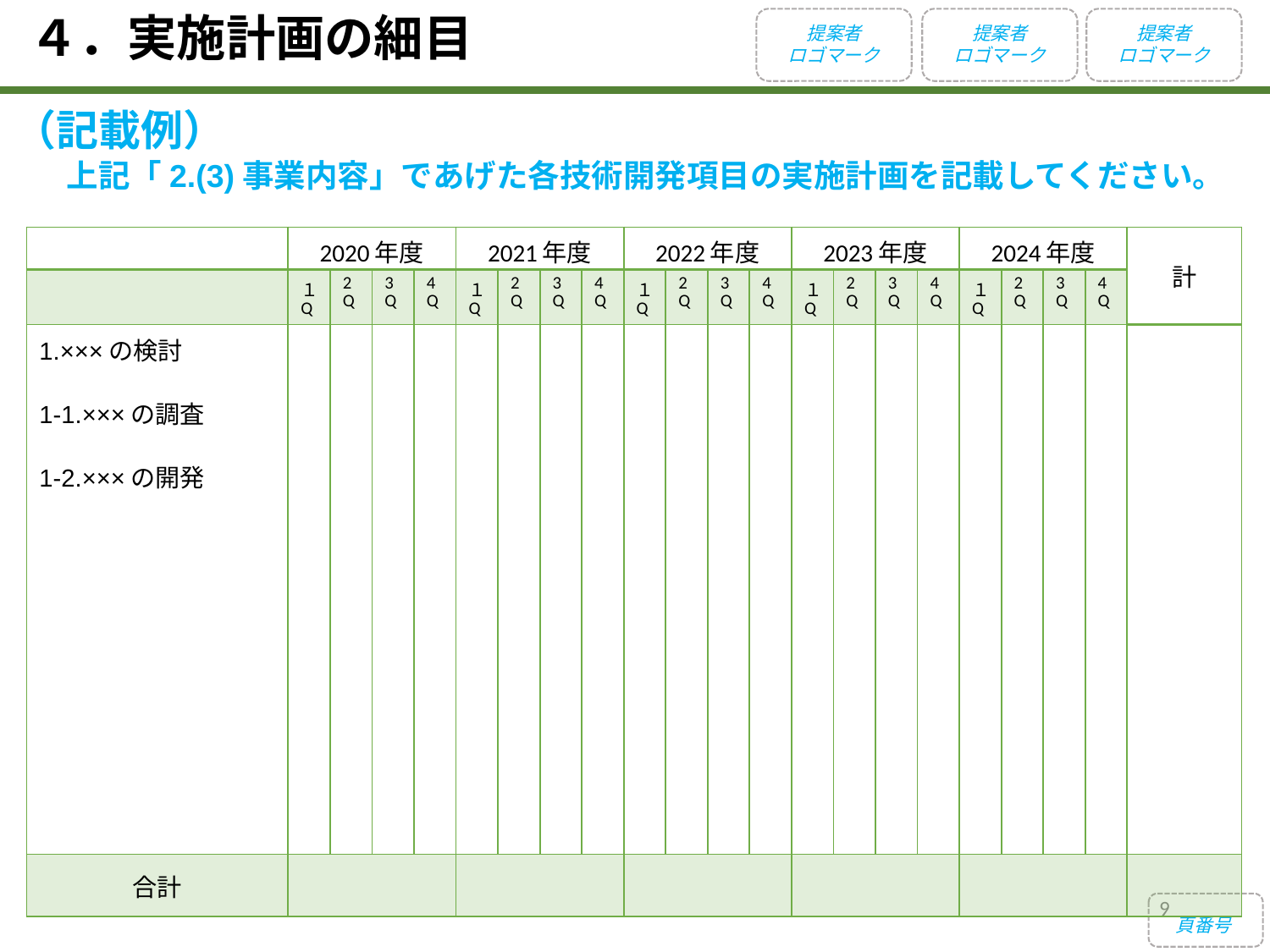

４．実施計画の細目

提案者
ロゴマーク
提案者
ロゴマーク
提案者
ロゴマーク
（記載例）
上記「2.(3)事業内容」であげた各技術開発項目の実施計画を記載してください。
|  | 2020年度 |  |  |  | 2021年度 |  |  |  | 2022年度 |  |  |  | 2023年度 |  |  |  | 2024年度 |  |  |  | 計 |
| --- | --- | --- | --- | --- | --- | --- | --- | --- | --- | --- | --- | --- | --- | --- | --- | --- | --- | --- | --- | --- | --- |
|  | １Q | 2Q | 3Q | 4Q | １Q | 2Q | 3Q | 4Q | １Q | 2Q | 3Q | 4Q | １Q | 2Q | 3Q | 4Q | １Q | 2Q | 3Q | 4Q |  |
| 1.×××の検討 1-1.×××の調査 1-2.×××の開発 |  |  |  |  |  |  |  |  |  |  |  |  |  |  |  |  |  |  |  |  |  |
| 合計 |  |  |  |  |  |  |  |  |  |  |  |  |  |  |  |  |  |  |  |  |  |
9

頁番号